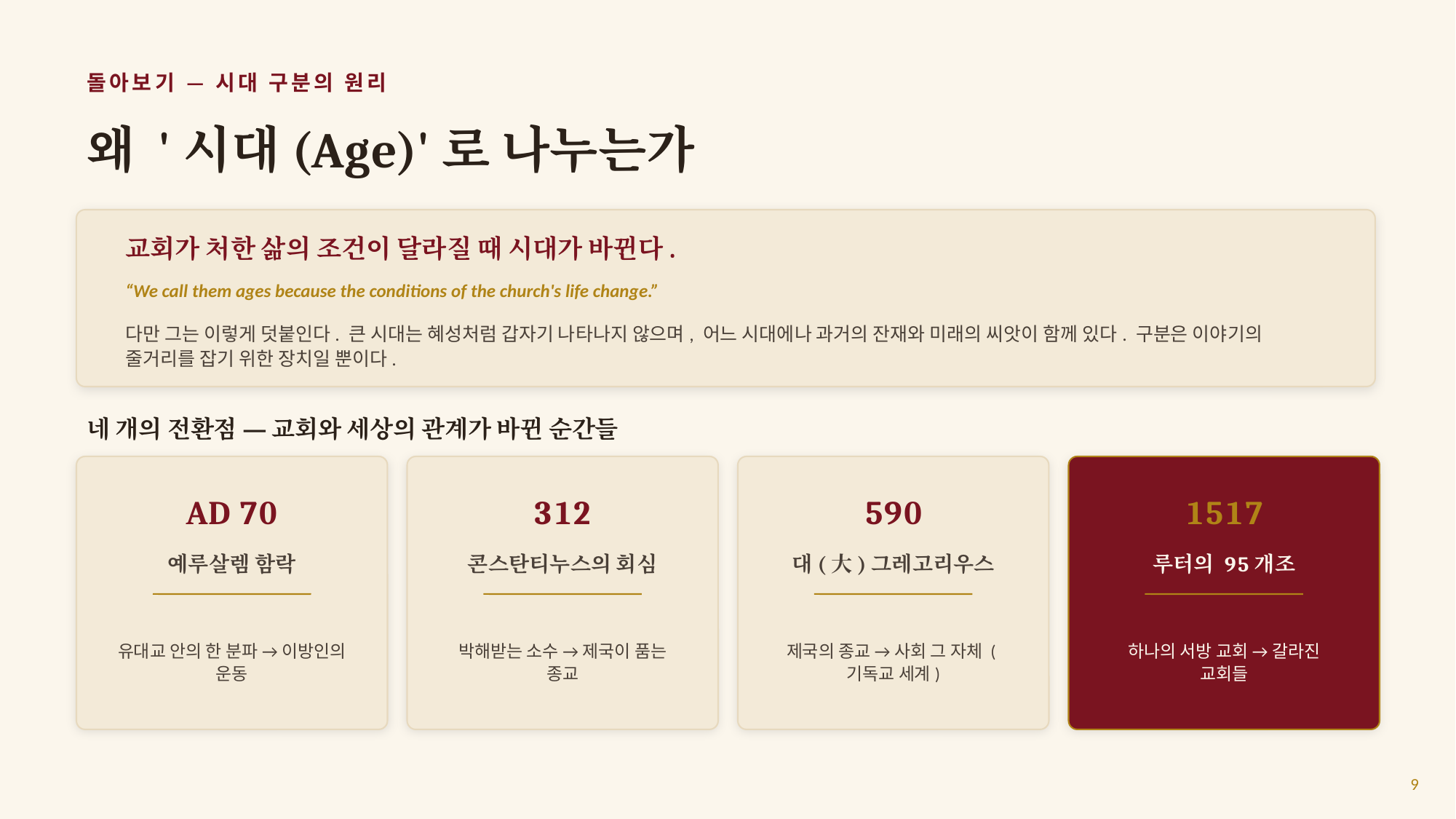

돌아보기 — 시대 구분의 원리
왜 '시대(Age)'로 나누는가

교회가 처한 삶의 조건이 달라질 때 시대가 바뀐다.
“We call them ages because the conditions of the church's life change.”
다만 그는 이렇게 덧붙인다. 큰 시대는 혜성처럼 갑자기 나타나지 않으며, 어느 시대에나 과거의 잔재와 미래의 씨앗이 함께 있다. 구분은 이야기의 줄거리를 잡기 위한 장치일 뿐이다.
네 개의 전환점 — 교회와 세상의 관계가 바뀐 순간들

AD 70
312
590
1517
예루살렘 함락
콘스탄티누스의 회심
대(大)그레고리우스
루터의 95개조

유대교 안의 한 분파 → 이방인의 운동
박해받는 소수 → 제국이 품는 종교
제국의 종교 → 사회 그 자체 (기독교 세계)
하나의 서방 교회 → 갈라진 교회들
9